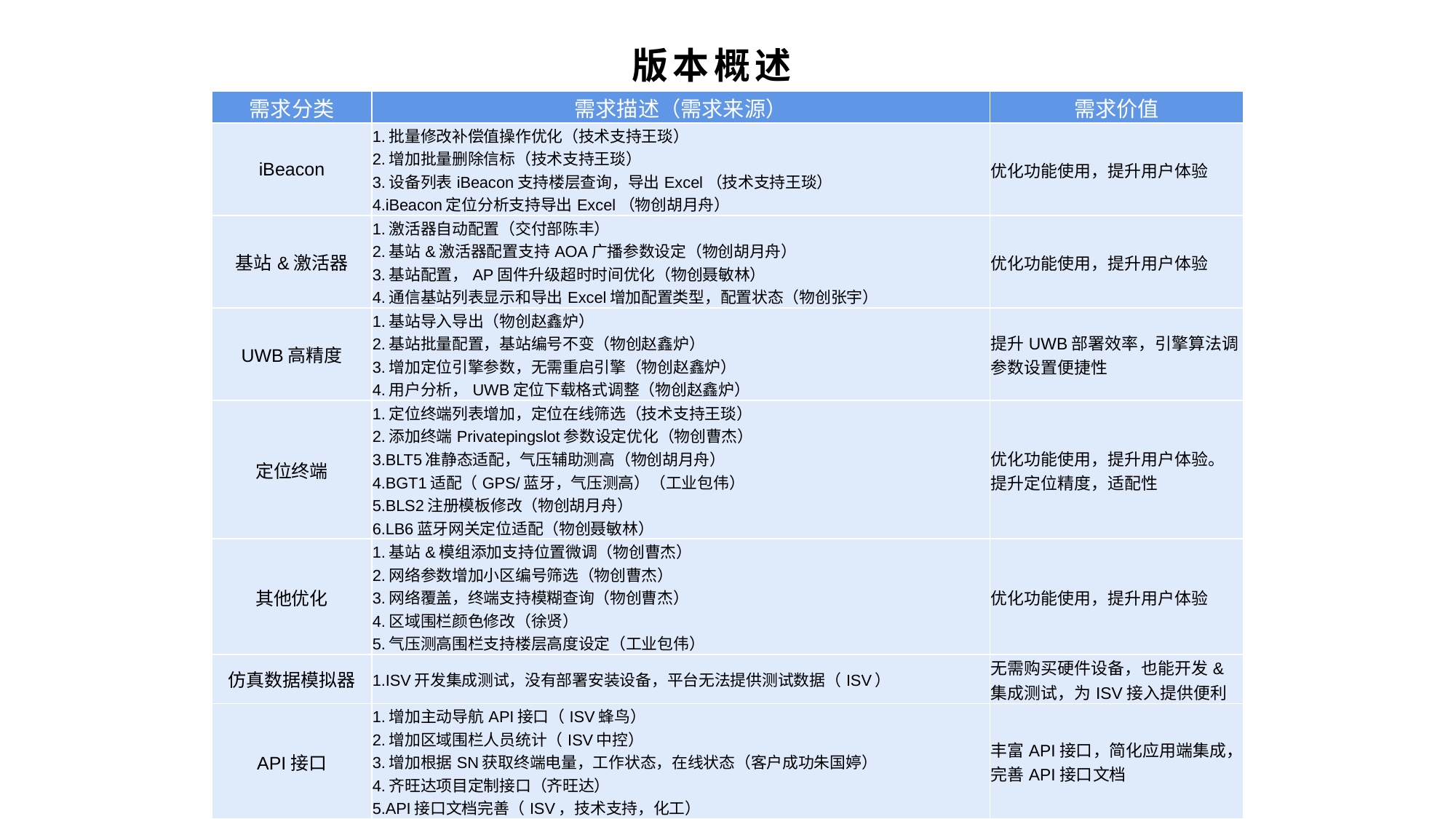

版本概述
| 需求分类 | 需求描述（需求来源） | 需求价值 |
| --- | --- | --- |
| iBeacon | 1.批量修改补偿值操作优化（技术支持王琰） 2.增加批量删除信标（技术支持王琰） 3.设备列表iBeacon支持楼层查询，导出Excel（技术支持王琰） 4.iBeacon定位分析支持导出Excel（物创胡月舟） | 优化功能使用，提升用户体验 |
| 基站&激活器 | 1.激活器自动配置（交付部陈丰） 2.基站&激活器配置支持AOA广播参数设定（物创胡月舟） 3.基站配置，AP固件升级超时时间优化（物创聂敏林） 4.通信基站列表显示和导出Excel增加配置类型，配置状态（物创张宇） | 优化功能使用，提升用户体验 |
| UWB高精度 | 1.基站导入导出（物创赵鑫炉） 2.基站批量配置，基站编号不变（物创赵鑫炉） 3.增加定位引擎参数，无需重启引擎（物创赵鑫炉） 4.用户分析，UWB定位下载格式调整（物创赵鑫炉） | 提升UWB部署效率，引擎算法调参数设置便捷性 |
| 定位终端 | 1.定位终端列表增加，定位在线筛选（技术支持王琰） 2.添加终端Privatepingslot参数设定优化（物创曹杰） 3.BLT5准静态适配，气压辅助测高（物创胡月舟） 4.BGT1适配（GPS/蓝牙，气压测高）（工业包伟） 5.BLS2注册模板修改（物创胡月舟） 6.LB6蓝牙网关定位适配（物创聂敏林） | 优化功能使用，提升用户体验。 提升定位精度，适配性 |
| 其他优化 | 1.基站&模组添加支持位置微调（物创曹杰） 2.网络参数增加小区编号筛选（物创曹杰） 3.网络覆盖，终端支持模糊查询（物创曹杰） 4.区域围栏颜色修改（徐贤） 5.气压测高围栏支持楼层高度设定（工业包伟） | 优化功能使用，提升用户体验 |
| 仿真数据模拟器 | 1.ISV开发集成测试，没有部署安装设备，平台无法提供测试数据（ISV） | 无需购买硬件设备，也能开发&集成测试，为ISV接入提供便利 |
| API接口 | 1.增加主动导航API接口（ISV蜂鸟） 2.增加区域围栏人员统计（ISV中控） 3.增加根据SN获取终端电量，工作状态，在线状态（客户成功朱国婷） 4.齐旺达项目定制接口（齐旺达） 5.API接口文档完善（ISV，技术支持，化工） | 丰富API接口，简化应用端集成，完善API接口文档 |
| 本地部署 | 1.路网约束文件过大，导致定位引擎服务无法启动（华远项目-技术支持） 2.OpenSSH漏洞修复，安装步骤调整（华山西院-技术支持） | 提升平台健壮性，安全性 |